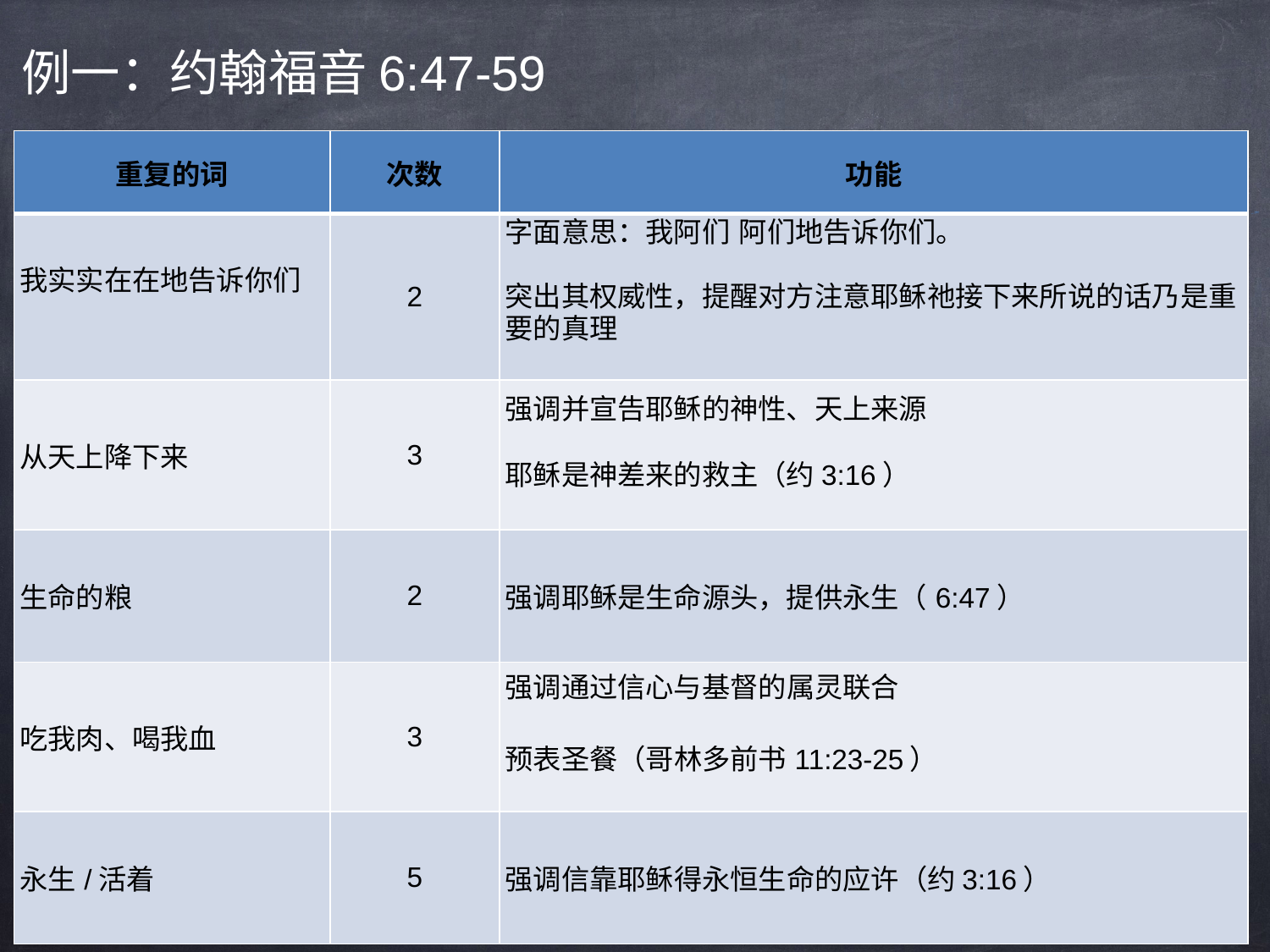

# 例一：约翰福音6:47-59
| 重复的词 | 次数 | 功能 |
| --- | --- | --- |
| 我实实在在地告诉你们 | 2 | 字面意思：我阿们 阿们地告诉你们。 突出其权威性，提醒对方注意耶稣祂接下来所说的话乃是重要的真理 |
| 从天上降下来 | 3 | 强调并宣告耶稣的神性、天上来源 耶稣是神差来的救主（约3:16） |
| 生命的粮 | 2 | 强调耶稣是生命源头，提供永生（6:47） |
| 吃我肉、喝我血 | 3 | 强调通过信心与基督的属灵联合 预表圣餐（哥林多前书11:23-25） |
| 永生/活着 | 5 | 强调信靠耶稣得永恒生命的应许（约3:16） |